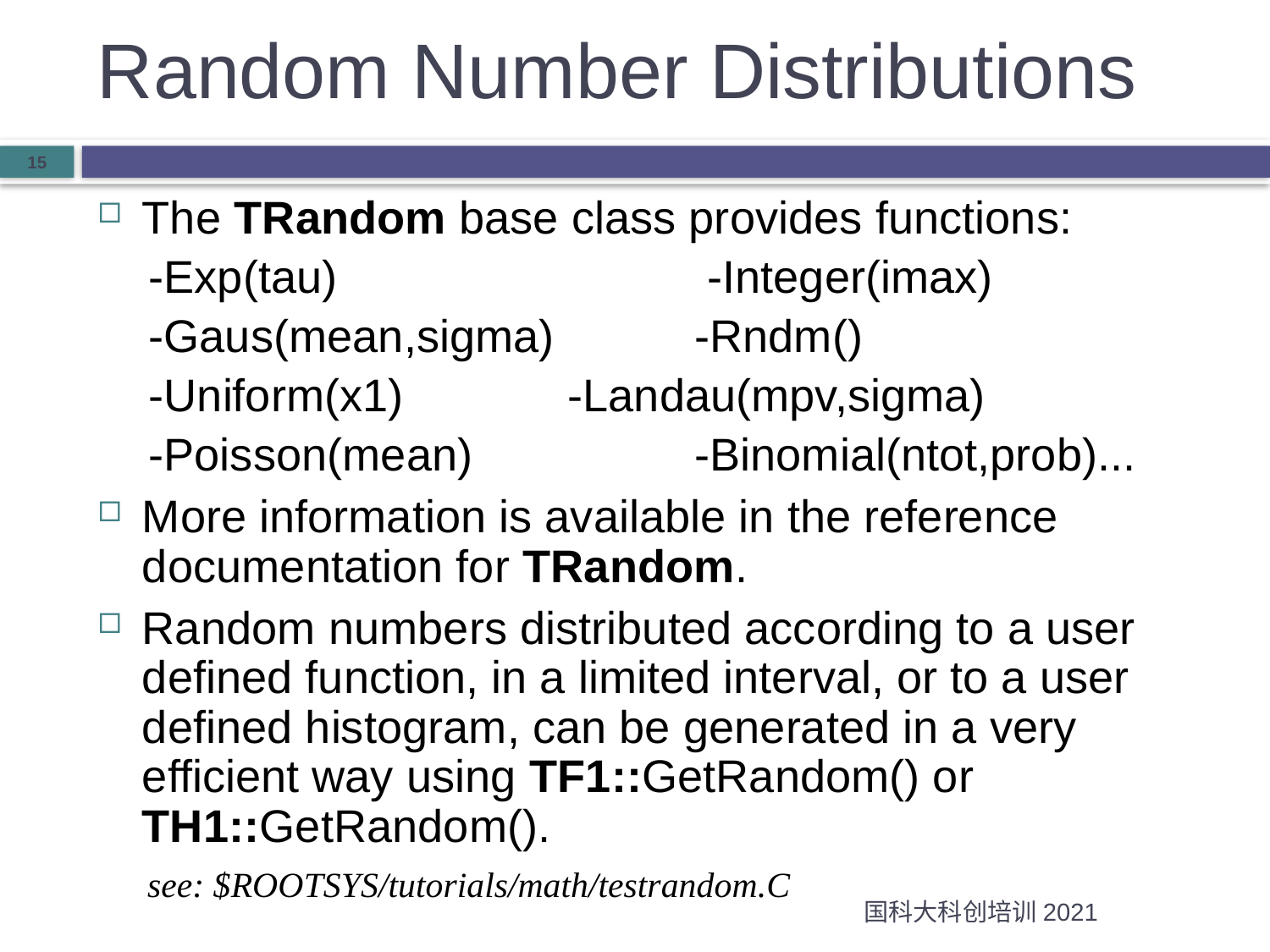

Random Number Distributions
The TRandom base class provides functions:
-Exp(tau)			 -Integer(imax)
-Gaus(mean,sigma)	 	-Rndm()
-Uniform(x1)		-Landau(mpv,sigma)
-Poisson(mean)		-Binomial(ntot,prob)...
More information is available in the reference documentation for TRandom.
Random numbers distributed according to a user defined function, in a limited interval, or to a user defined histogram, can be generated in a very efficient way using TF1::GetRandom() or TH1::GetRandom().
see: $ROOTSYS/tutorials/math/testrandom.C
国科大科创培训2021
15